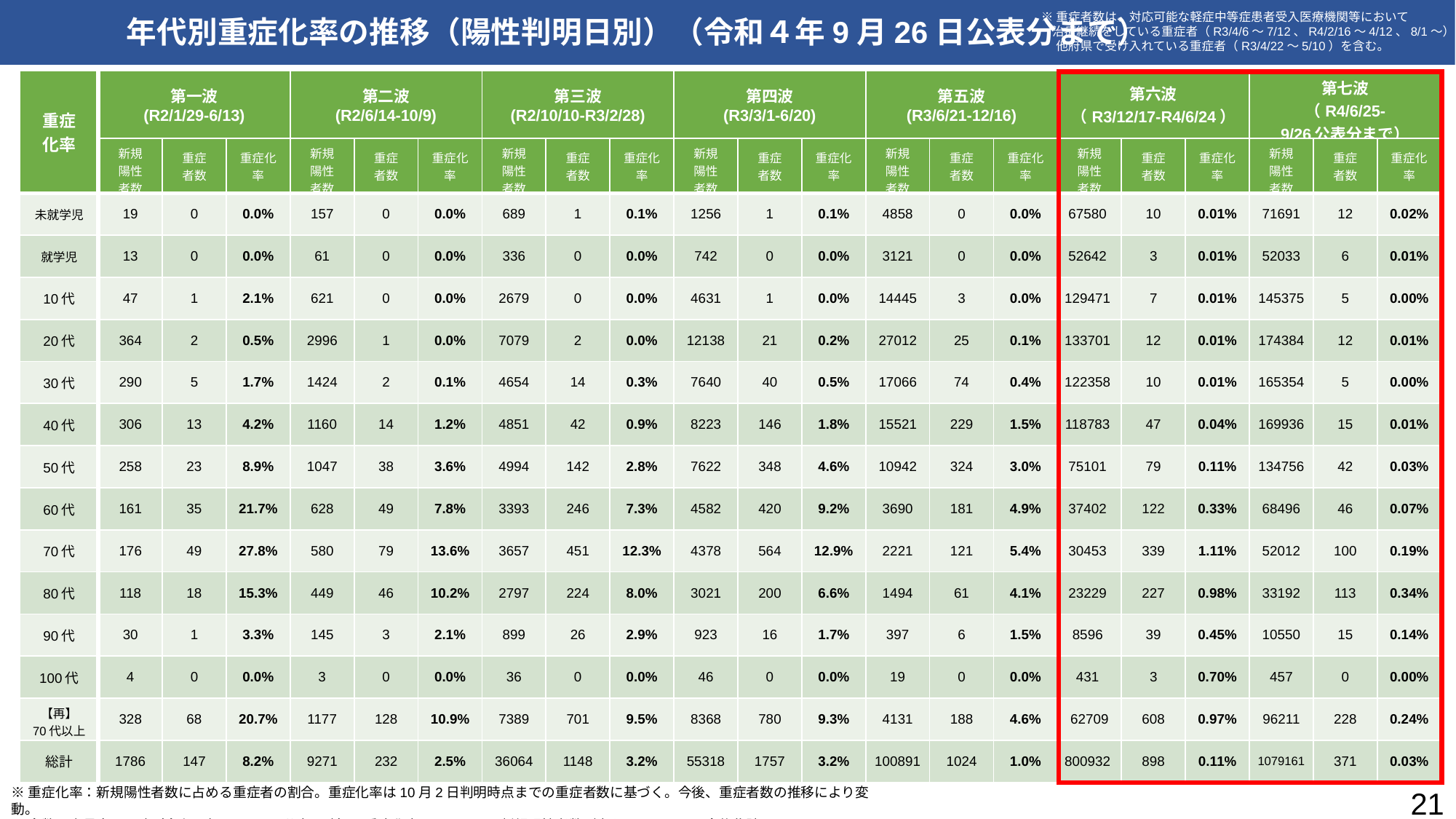

年代別重症化率の推移（陽性判明日別）（令和４年9月26日公表分まで）
※重症者数は、対応可能な軽症中等症患者受入医療機関等において
   治療継続をしている重症者（R3/4/6～7/12、R4/2/16～4/12、8/1～）や
　 他府県で受け入れている重症者（R3/4/22～5/10）を含む。
| 重症 化率 | 第一波 (R2/1/29-6/13) |  |  | 第二波 (R2/6/14-10/9) |  |  | 第三波 (R2/10/10-R3/2/28) |  |  | 第四波 (R3/3/1-6/20) |  |  | 第五波 (R3/6/21-12/16) |  |  | 第六波 （R3/12/17-R4/6/24） |  |  | 第七波 （R4/6/25- 9/26公表分まで） |  |  |
| --- | --- | --- | --- | --- | --- | --- | --- | --- | --- | --- | --- | --- | --- | --- | --- | --- | --- | --- | --- | --- | --- |
|  | 新規 陽性 者数 | 重症 者数 | 重症化率 | 新規 陽性 者数 | 重症 者数 | 重症化率 | 新規 陽性 者数 | 重症 者数 | 重症化率 | 新規 陽性 者数 | 重症 者数 | 重症化率 | 新規 陽性 者数 | 重症 者数 | 重症化率 | 新規 陽性 者数 | 重症 者数 | 重症化率 | 新規 陽性 者数 | 重症 者数 | 重症化率 |
| 未就学児 | 19 | 0 | 0.0% | 157 | 0 | 0.0% | 689 | 1 | 0.1% | 1256 | 1 | 0.1% | 4858 | 0 | 0.0% | 67580 | 10 | 0.01% | 71691 | 12 | 0.02% |
| 就学児 | 13 | 0 | 0.0% | 61 | 0 | 0.0% | 336 | 0 | 0.0% | 742 | 0 | 0.0% | 3121 | 0 | 0.0% | 52642 | 3 | 0.01% | 52033 | 6 | 0.01% |
| 10代 | 47 | 1 | 2.1% | 621 | 0 | 0.0% | 2679 | 0 | 0.0% | 4631 | 1 | 0.0% | 14445 | 3 | 0.0% | 129471 | 7 | 0.01% | 145375 | 5 | 0.00% |
| 20代 | 364 | 2 | 0.5% | 2996 | 1 | 0.0% | 7079 | 2 | 0.0% | 12138 | 21 | 0.2% | 27012 | 25 | 0.1% | 133701 | 12 | 0.01% | 174384 | 12 | 0.01% |
| 30代 | 290 | 5 | 1.7% | 1424 | 2 | 0.1% | 4654 | 14 | 0.3% | 7640 | 40 | 0.5% | 17066 | 74 | 0.4% | 122358 | 10 | 0.01% | 165354 | 5 | 0.00% |
| 40代 | 306 | 13 | 4.2% | 1160 | 14 | 1.2% | 4851 | 42 | 0.9% | 8223 | 146 | 1.8% | 15521 | 229 | 1.5% | 118783 | 47 | 0.04% | 169936 | 15 | 0.01% |
| 50代 | 258 | 23 | 8.9% | 1047 | 38 | 3.6% | 4994 | 142 | 2.8% | 7622 | 348 | 4.6% | 10942 | 324 | 3.0% | 75101 | 79 | 0.11% | 134756 | 42 | 0.03% |
| 60代 | 161 | 35 | 21.7% | 628 | 49 | 7.8% | 3393 | 246 | 7.3% | 4582 | 420 | 9.2% | 3690 | 181 | 4.9% | 37402 | 122 | 0.33% | 68496 | 46 | 0.07% |
| 70代 | 176 | 49 | 27.8% | 580 | 79 | 13.6% | 3657 | 451 | 12.3% | 4378 | 564 | 12.9% | 2221 | 121 | 5.4% | 30453 | 339 | 1.11% | 52012 | 100 | 0.19% |
| 80代 | 118 | 18 | 15.3% | 449 | 46 | 10.2% | 2797 | 224 | 8.0% | 3021 | 200 | 6.6% | 1494 | 61 | 4.1% | 23229 | 227 | 0.98% | 33192 | 113 | 0.34% |
| 90代 | 30 | 1 | 3.3% | 145 | 3 | 2.1% | 899 | 26 | 2.9% | 923 | 16 | 1.7% | 397 | 6 | 1.5% | 8596 | 39 | 0.45% | 10550 | 15 | 0.14% |
| 100代 | 4 | 0 | 0.0% | 3 | 0 | 0.0% | 36 | 0 | 0.0% | 46 | 0 | 0.0% | 19 | 0 | 0.0% | 431 | 3 | 0.70% | 457 | 0 | 0.00% |
| 【再】 70代以上 | 328 | 68 | 20.7% | 1177 | 128 | 10.9% | 7389 | 701 | 9.5% | 8368 | 780 | 9.3% | 4131 | 188 | 4.6% | 62709 | 608 | 0.97% | 96211 | 228 | 0.24% |
| 総計 | 1786 | 147 | 8.2% | 9271 | 232 | 2.5% | 36064 | 1148 | 3.2% | 55318 | 1757 | 3.2% | 100891 | 1024 | 1.0% | 800932 | 898 | 0.11% | 1079161 | 371 | 0.03% |

※重症化率：新規陽性者数に占める重症者の割合。重症化率は10月2日判明時点までの重症者数に基づく。今後、重症者数の推移により変動。
※全数届出見直し以降（令和4年9月27日公表以降）の重症化率については、新規陽性者数が少ないことから、今後集計。
21